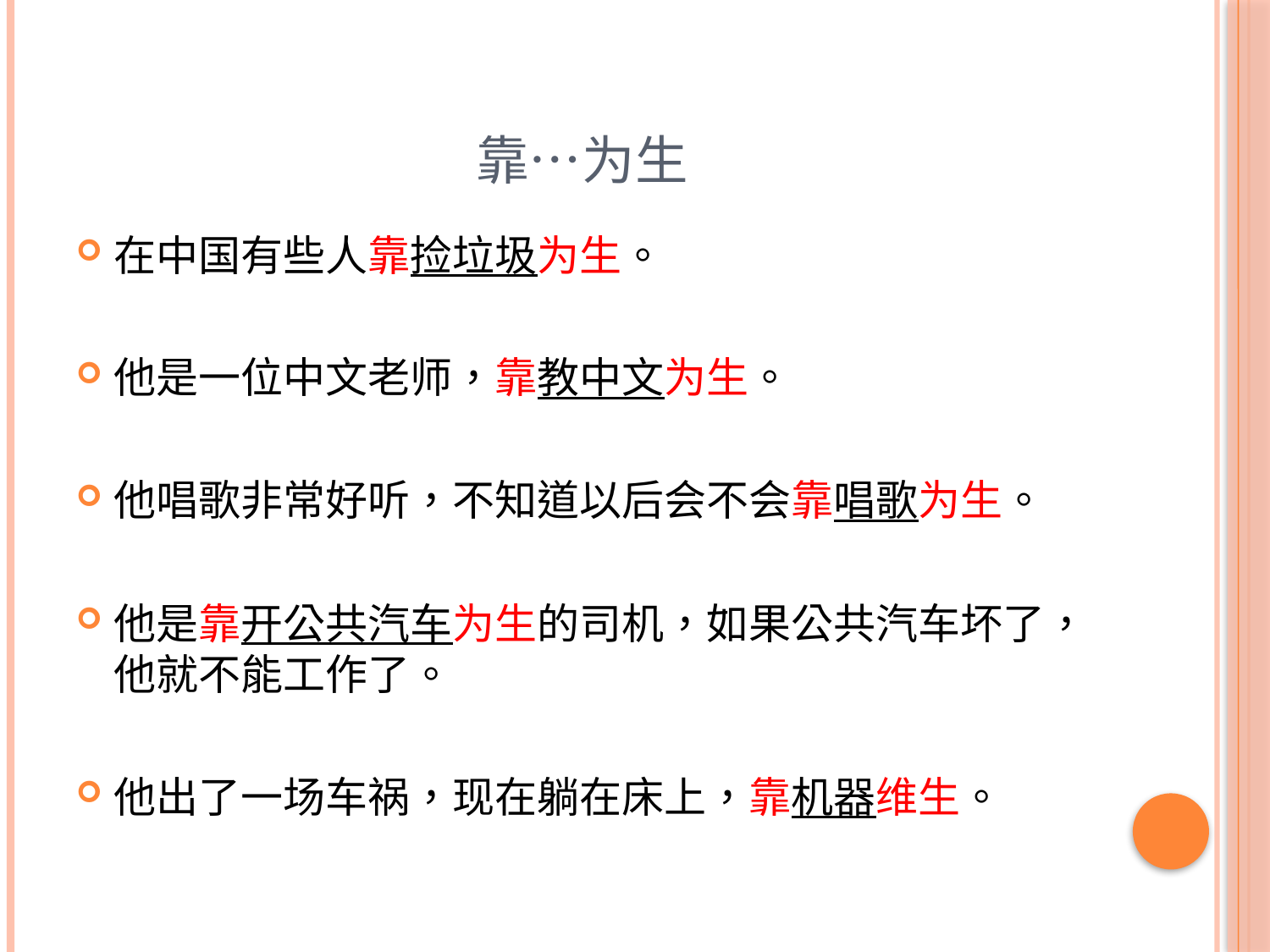

# 靠…为生
在中国有些人靠捡垃圾为生。

他是一位中文老师，靠教中文为生。

他唱歌非常好听，不知道以后会不会靠唱歌为生。

他是靠开公共汽车为生的司机，如果公共汽车坏了，他就不能工作了。

他出了一场车祸，现在躺在床上，靠机器维生。